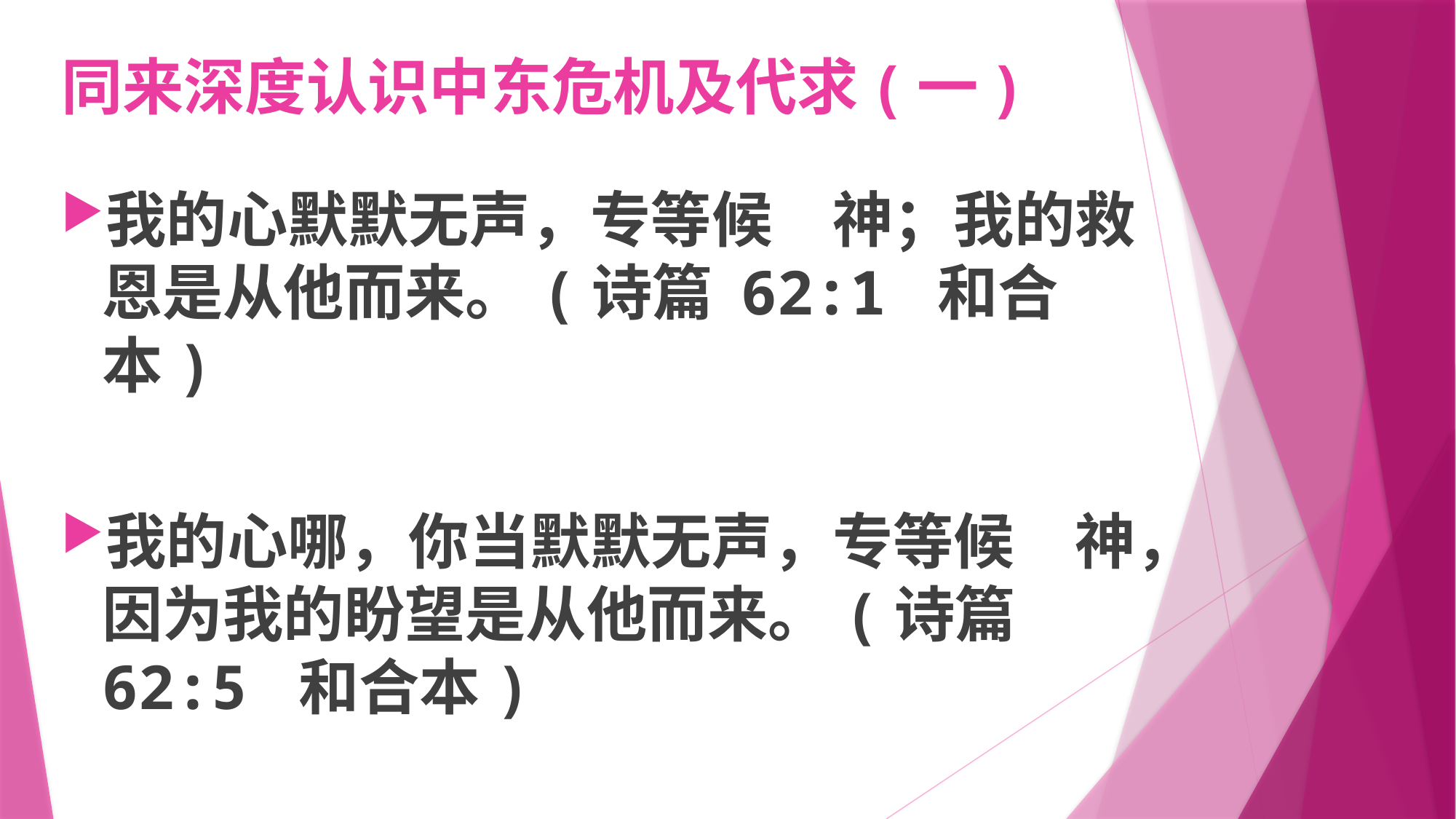

# 同来深度认识中东危机及代求(一)
我的心默默无声，专等候　神；我的救恩是从他而来。(诗篇 62:1 和合本)

我的心哪，你当默默无声，专等候　神，因为我的盼望是从他而来。(诗篇 62:5 和合本)